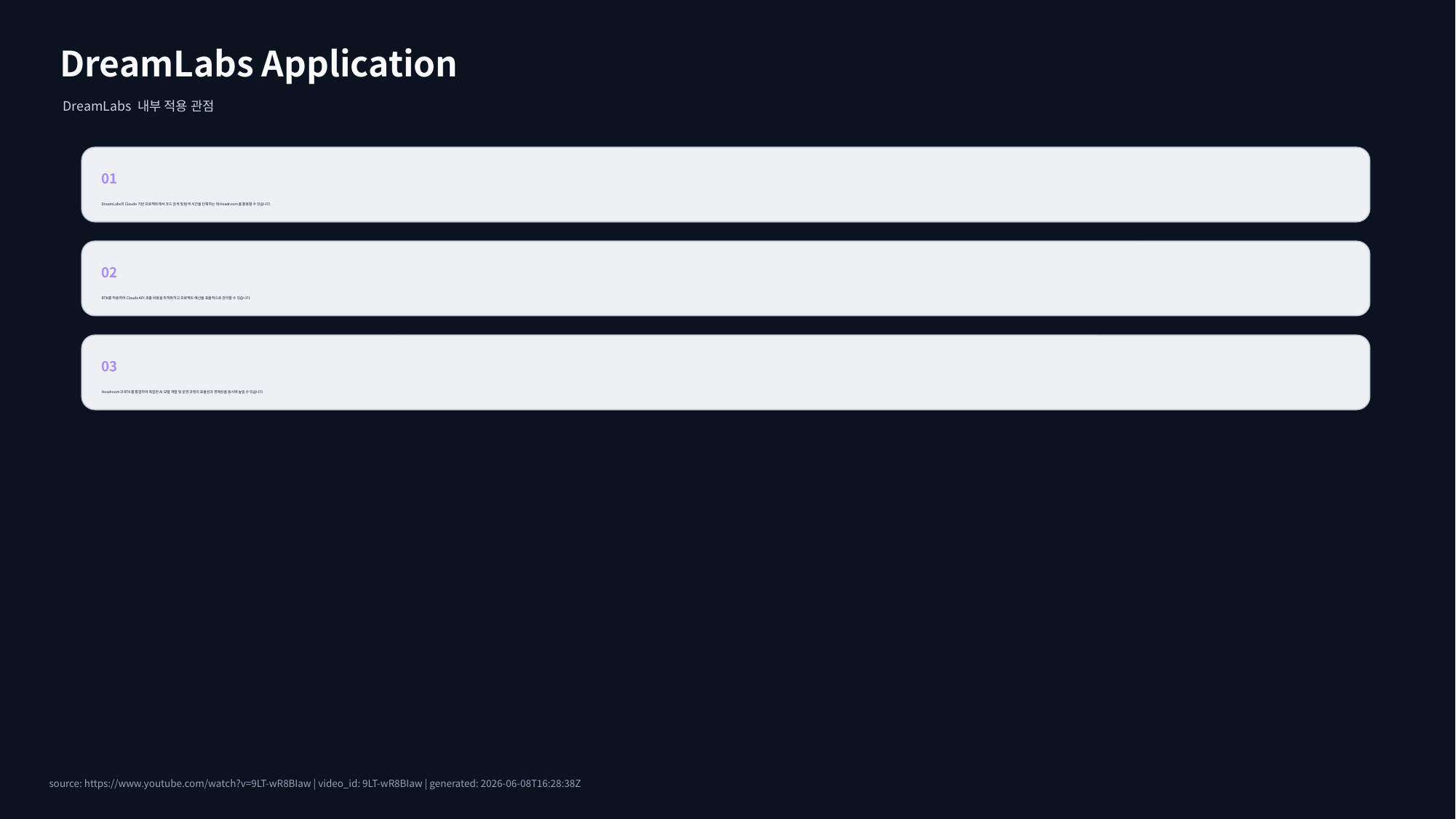

DreamLabs Application
DreamLabs 내부 적용 관점

01
DreamLabs의 Claude 기반 프로젝트에서 코드 검색 및 탐색 시간을 단축하는 데 Headroom을 활용할 수 있습니다.

02
RTK를 적용하여 Claude API 호출 비용을 최적화하고 프로젝트 예산을 효율적으로 관리할 수 있습니다.

03
Headroom과 RTK를 통합하여 복잡한 AI 모델 개발 및 운영 과정의 효율성과 경제성을 동시에 높일 수 있습니다.
source: https://www.youtube.com/watch?v=9LT-wR8BIaw | video_id: 9LT-wR8BIaw | generated: 2026-06-08T16:28:38Z